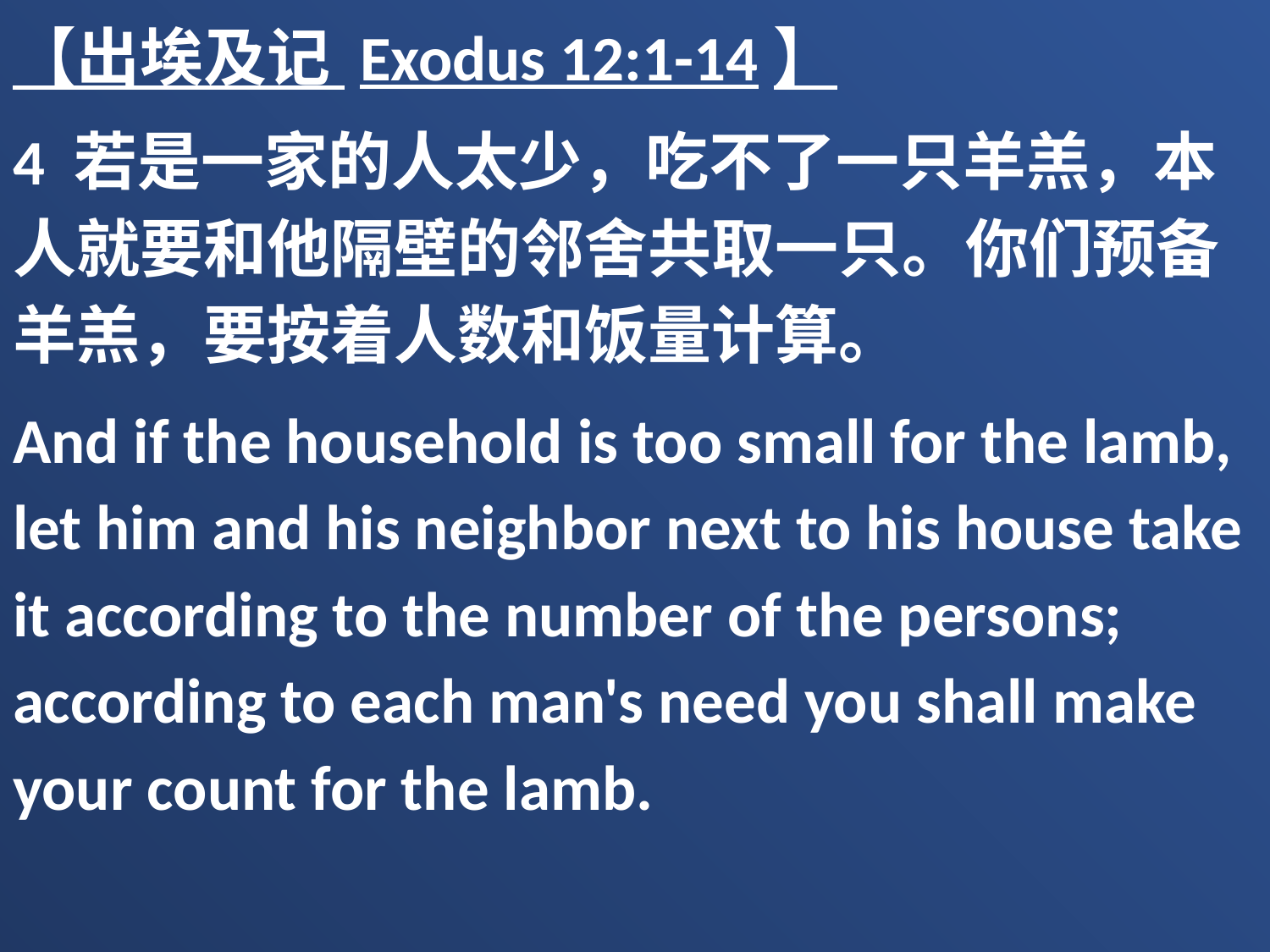

【出埃及记 Exodus 12:1-14】
4 若是一家的人太少，吃不了一只羊羔，本人就要和他隔壁的邻舍共取一只。你们预备羊羔，要按着人数和饭量计算。
And if the household is too small for the lamb, let him and his neighbor next to his house take it according to the number of the persons; according to each man's need you shall make your count for the lamb.